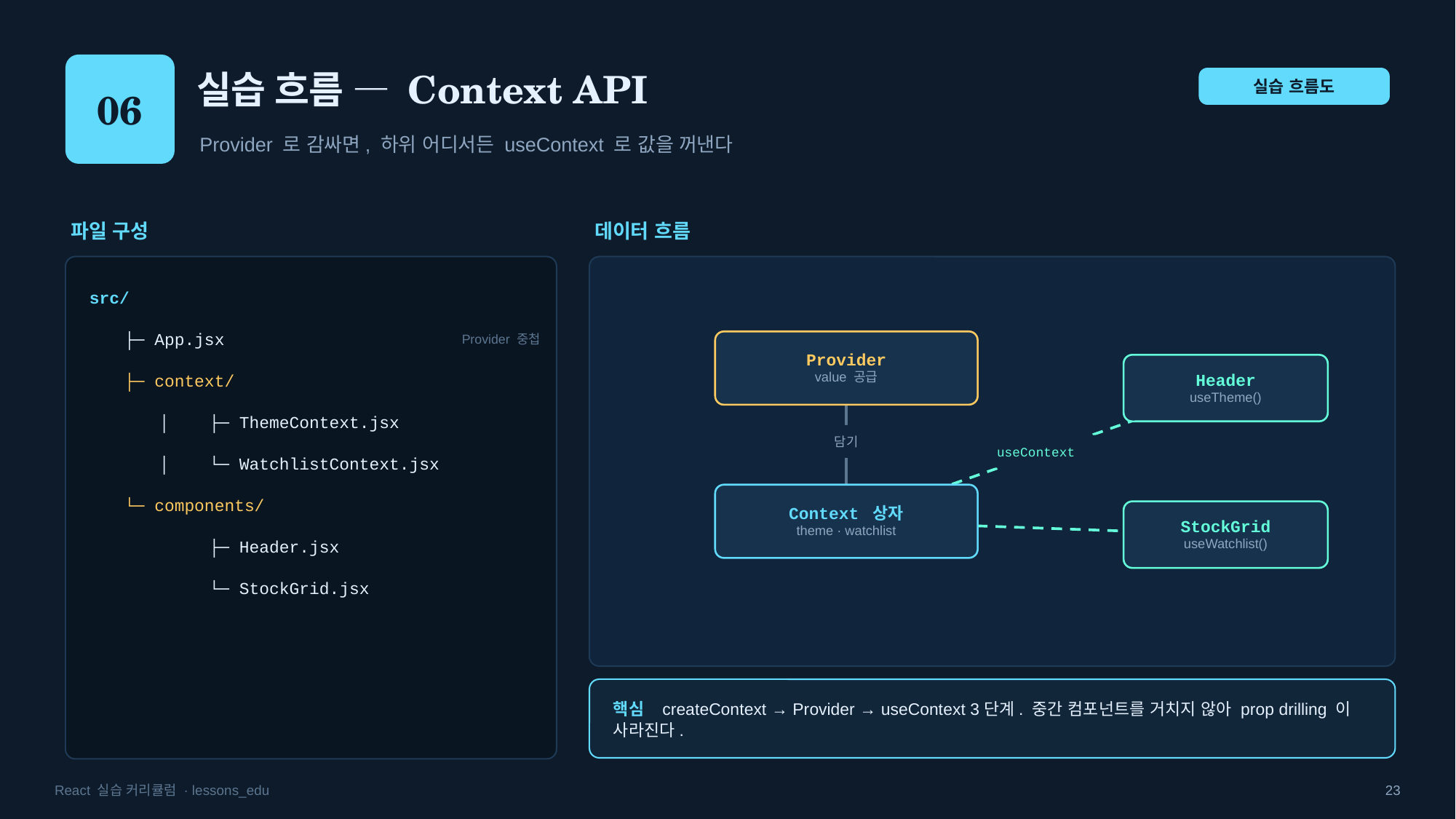

06
실습 흐름 — Context API
실습 흐름도
Provider 로 감싸면, 하위 어디서든 useContext 로 값을 꺼낸다
파일 구성
데이터 흐름

src/
├─ App.jsx
Provider 중첩

Provider
value 공급

Header
useTheme()
├─ context/
│    ├─ ThemeContext.jsx
담기
useContext
│    └─ WatchlistContext.jsx
└─ components/

Context 상자
theme · watchlist

StockGrid
useWatchlist()
     ├─ Header.jsx
     └─ StockGrid.jsx

핵심   createContext → Provider → useContext 3단계. 중간 컴포넌트를 거치지 않아 prop drilling 이 사라진다.
React 실습 커리큘럼 · lessons_edu
23